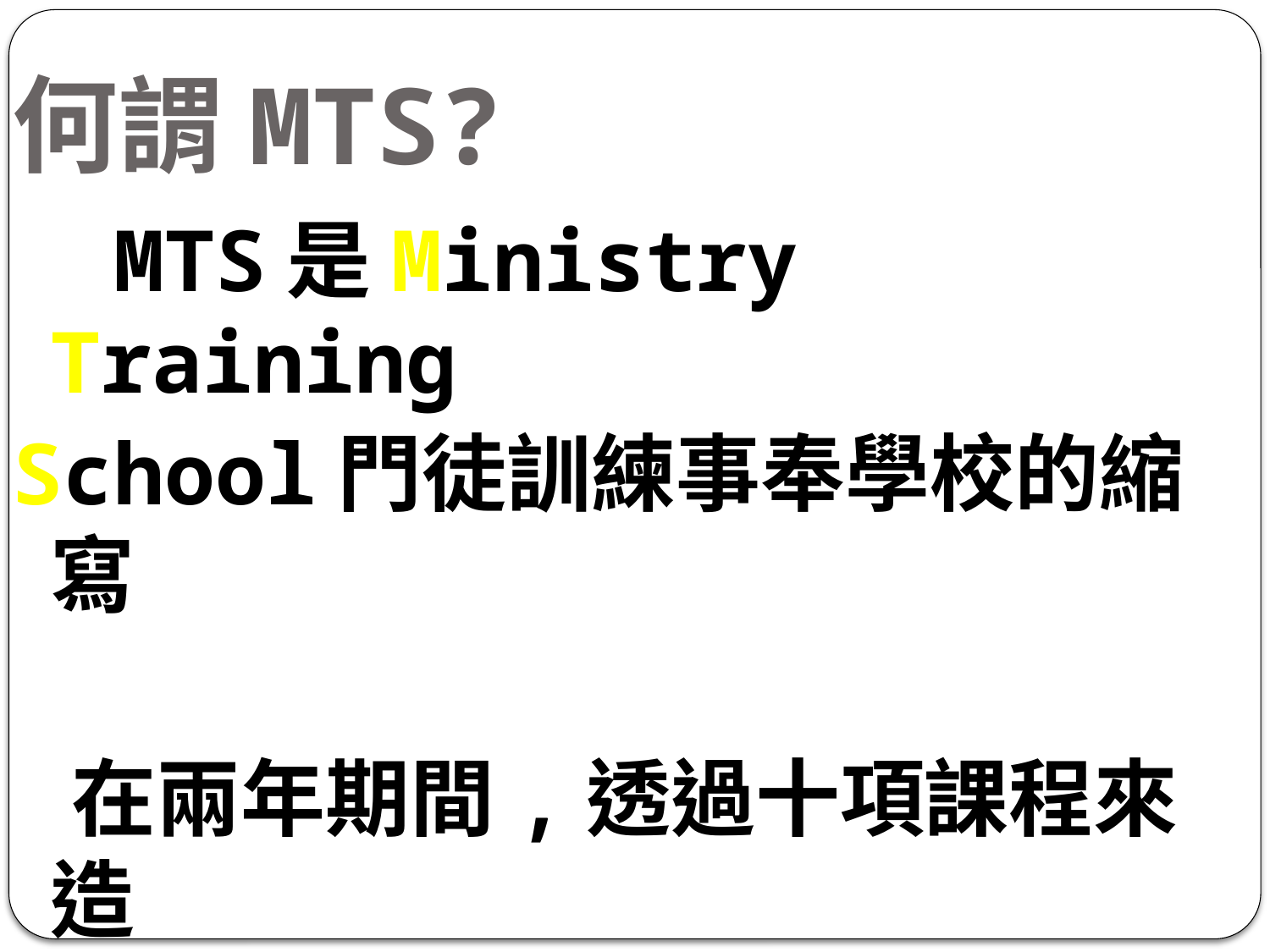

# 何謂MTS?

  MTS是Ministry  Training
School門徒訓練事奉學校的縮寫

  在兩年期間,透過十項課程來造
就平信徒成為教會同工的訓練